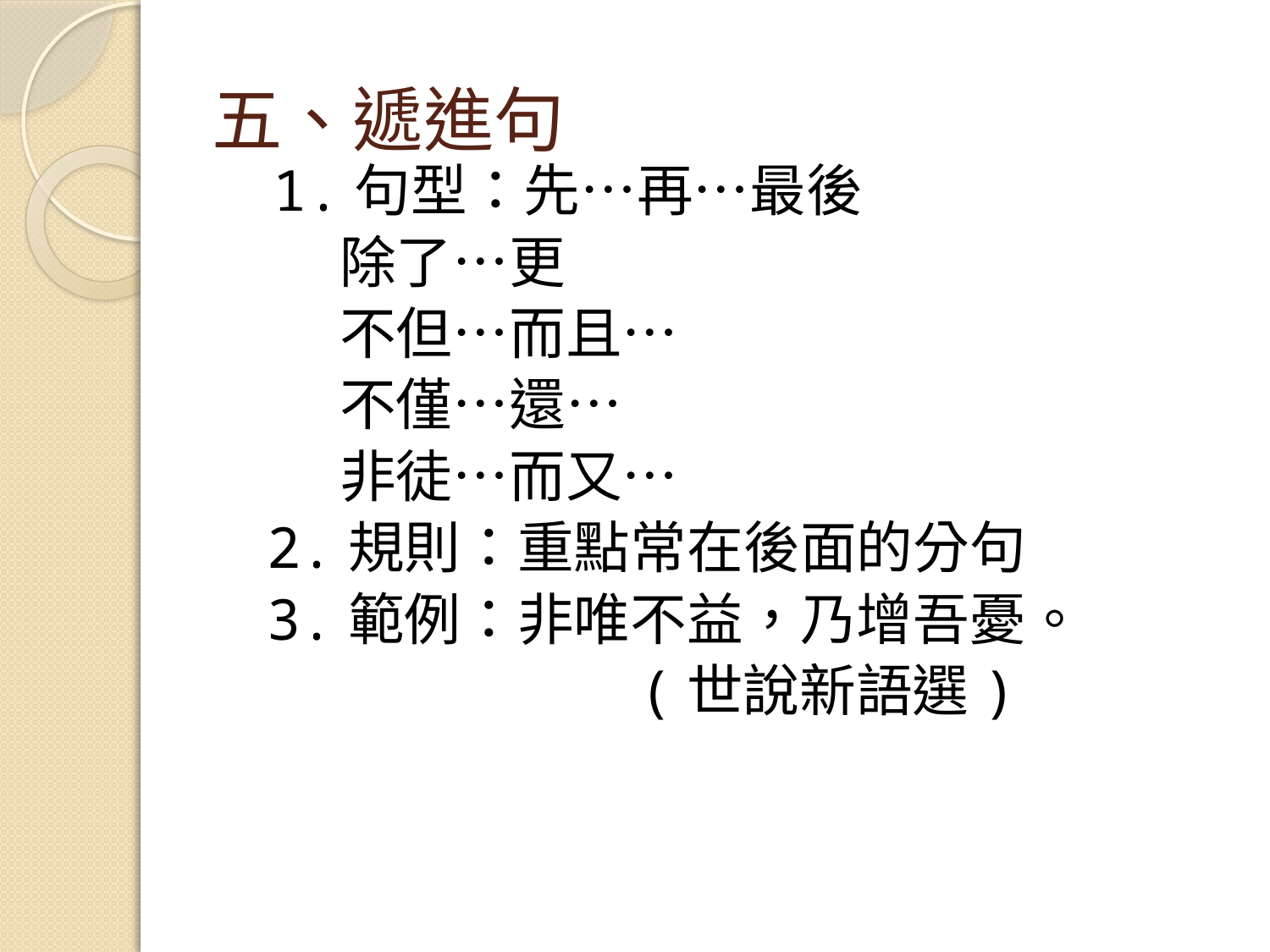

五、遞進句
     1.句型：先…再…最後
          除了…更
          不但…而且…
          不僅…還…
          非徒…而又…
  2.規則：重點常在後面的分句
  3.範例：非唯不益，乃增吾憂。
             (世說新語選)